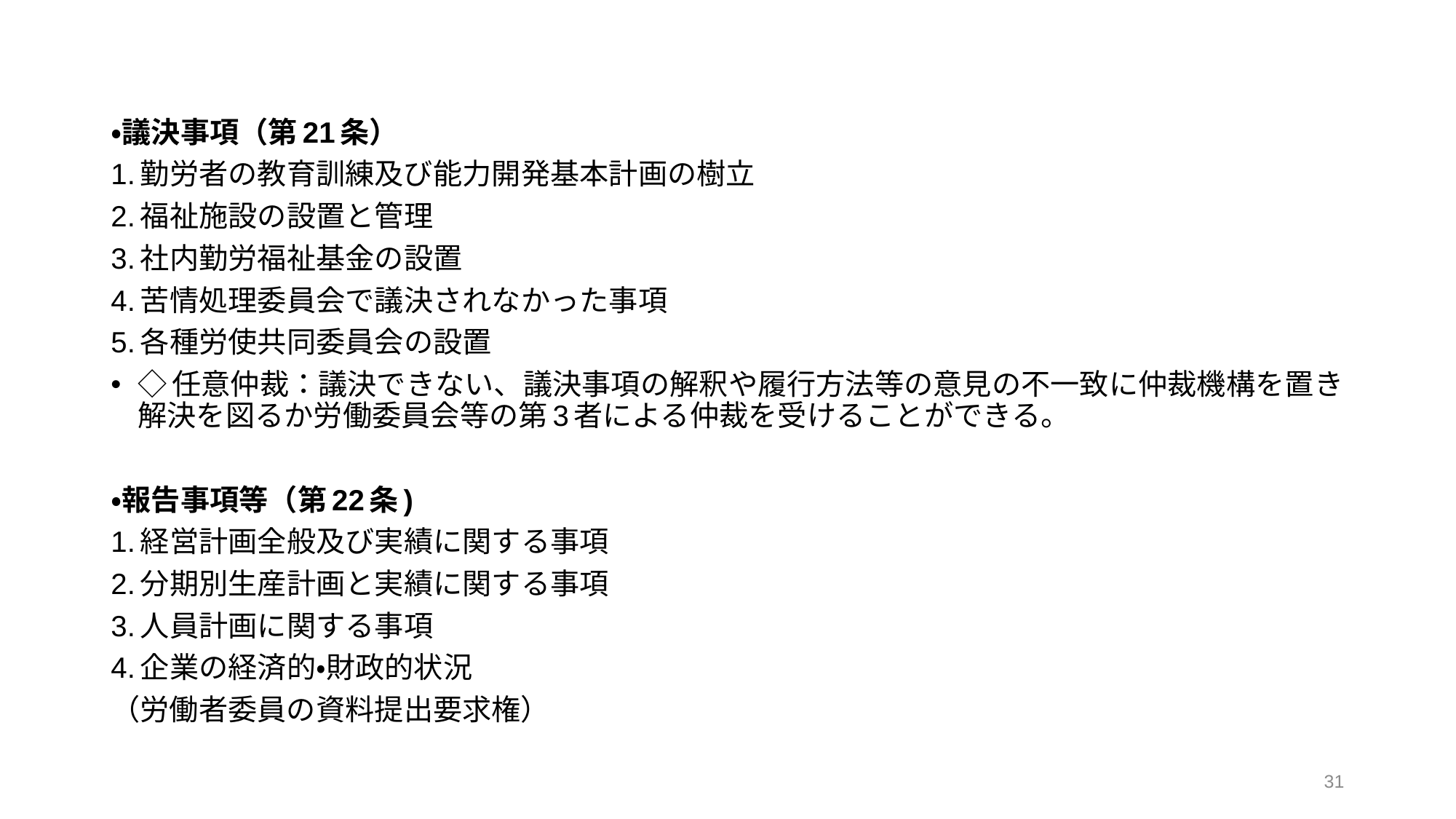

#
・議決事項（第21条）
1.勤労者の教育訓練及び能力開発基本計画の樹立
2.福祉施設の設置と管理
3.社内勤労福祉基金の設置
4.苦情処理委員会で議決されなかった事項
5.各種労使共同委員会の設置
◇任意仲裁：議決できない、議決事項の解釈や履行方法等の意見の不一致に仲裁機構を置き解決を図るか労働委員会等の第3者による仲裁を受けることができる。

・報告事項等（第22条)
1.経営計画全般及び実績に関する事項
2.分期別生産計画と実績に関する事項
3.人員計画に関する事項
4.企業の経済的・財政的状況
（労働者委員の資料提出要求権）
31